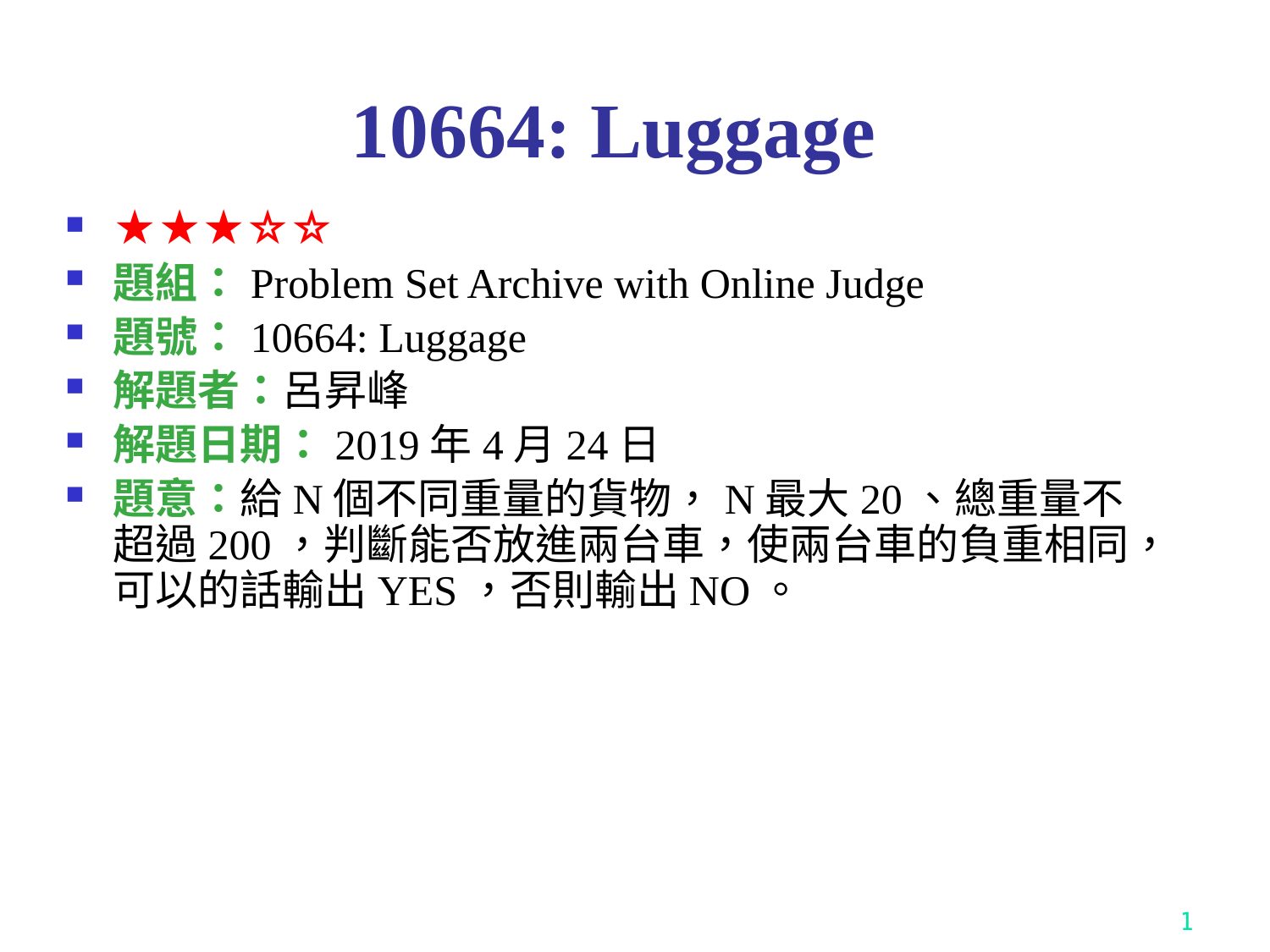

# 10664: Luggage
★★★☆☆
題組：Problem Set Archive with Online Judge
題號：10664: Luggage
解題者：呂昇峰
解題日期：2019年4月24日
題意：給N個不同重量的貨物，N最大20、總重量不超過200，判斷能否放進兩台車，使兩台車的負重相同，可以的話輸出YES，否則輸出NO。
1